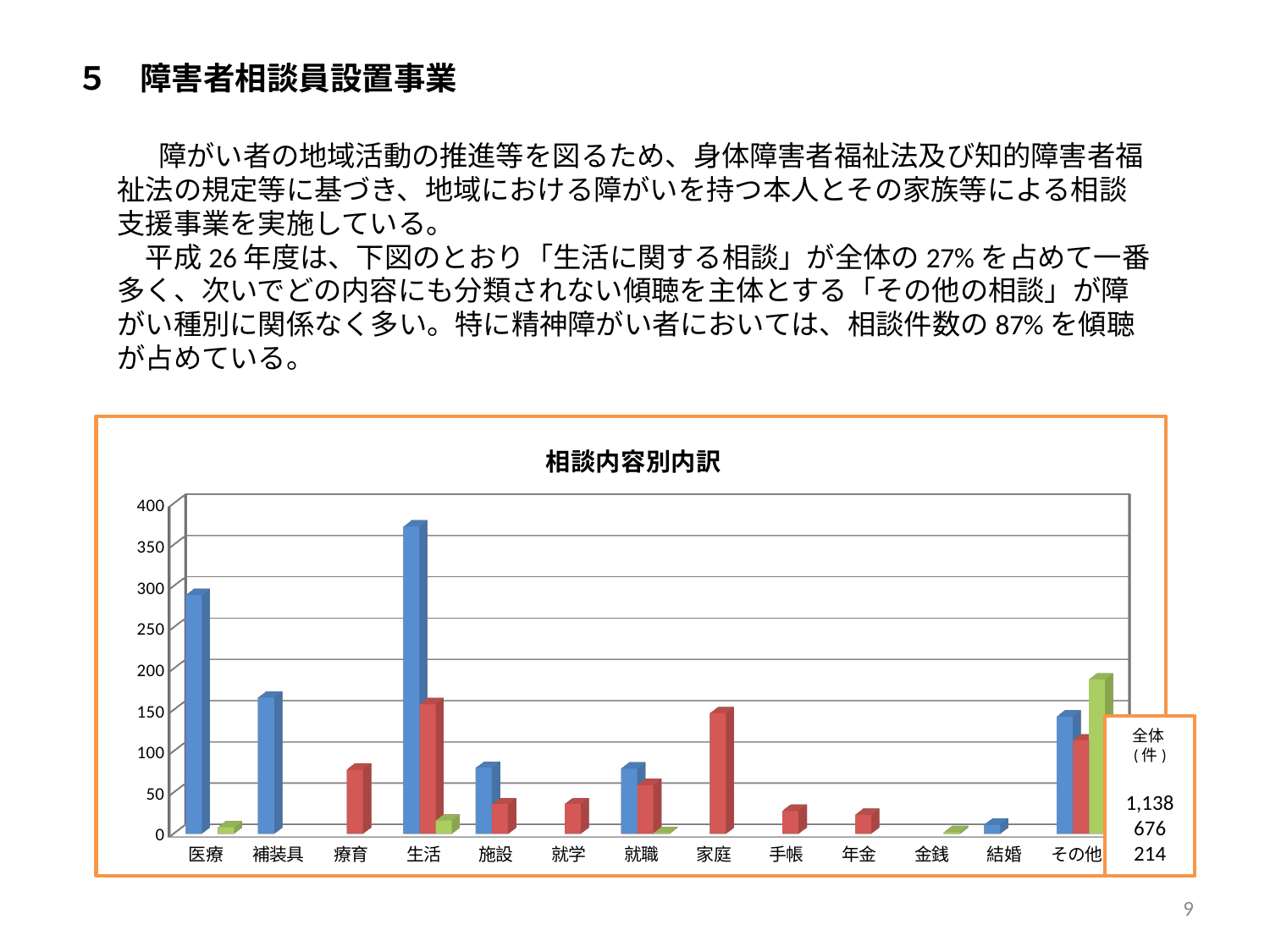

# ５　障害者相談員設置事業

 　障がい者の地域活動の推進等を図るため、身体障害者福祉法及び知的障害者福祉法の規定等に基づき、地域における障がいを持つ本人とその家族等による相談支援事業を実施している。
　平成26年度は、下図のとおり「生活に関する相談」が全体の27%を占めて一番多く、次いでどの内容にも分類されない傾聴を主体とする「その他の相談」が障がい種別に関係なく多い。特に精神障がい者においては、相談件数の87%を傾聴が占めている。

[unsupported chart]

全体(件)

1,138
676
214
9